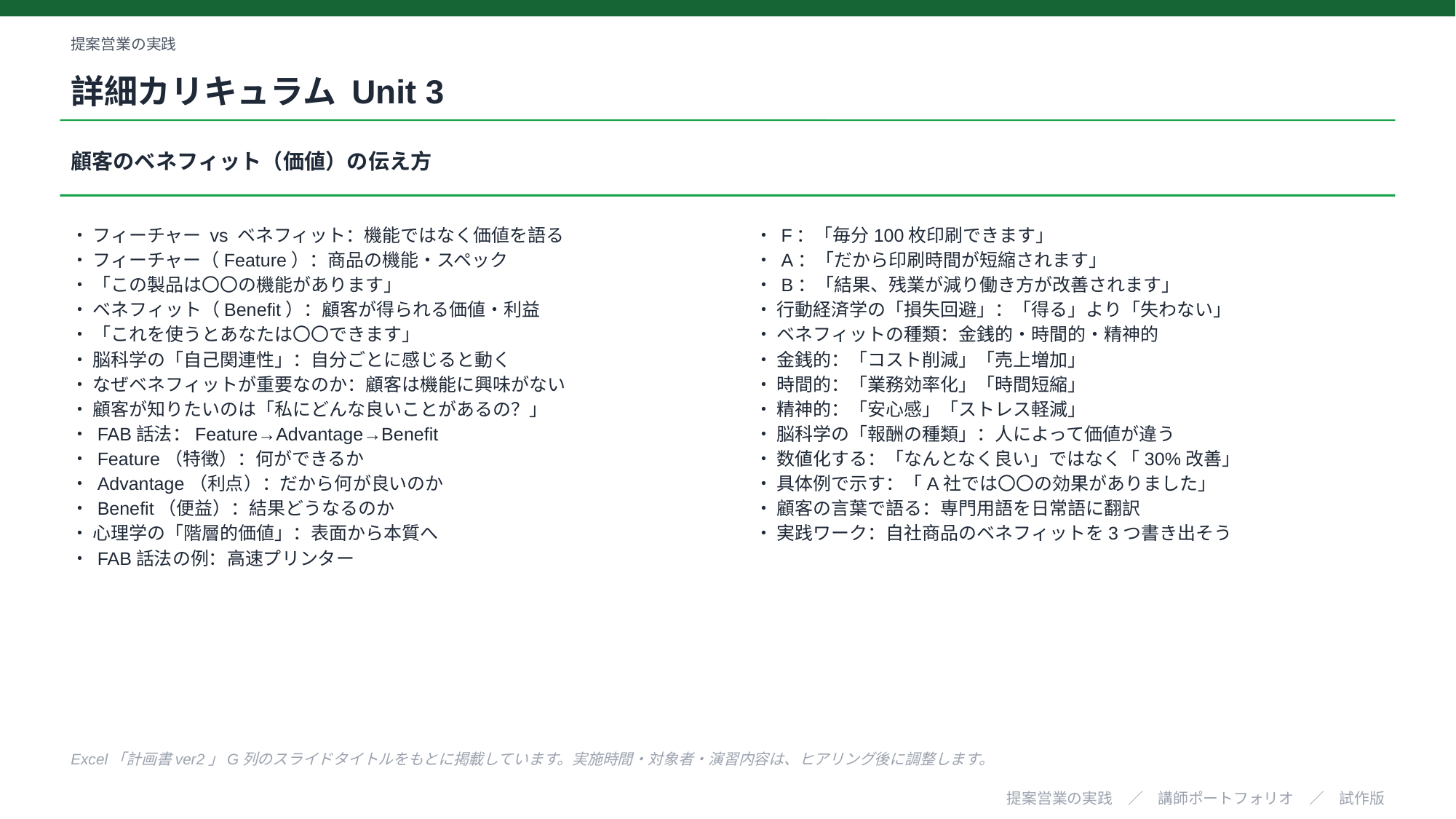

提案営業の実践
詳細カリキュラム Unit 3

顧客のベネフィット（価値）の伝え方

・ フィーチャー vs ベネフィット：機能ではなく価値を語る
・ フィーチャー（Feature）：商品の機能・スペック
・ 「この製品は〇〇の機能があります」
・ ベネフィット（Benefit）：顧客が得られる価値・利益
・ 「これを使うとあなたは〇〇できます」
・ 脳科学の「自己関連性」：自分ごとに感じると動く
・ なぜベネフィットが重要なのか：顧客は機能に興味がない
・ 顧客が知りたいのは「私にどんな良いことがあるの？」
・ FAB話法：Feature→Advantage→Benefit
・ Feature（特徴）：何ができるか
・ Advantage（利点）：だから何が良いのか
・ Benefit（便益）：結果どうなるのか
・ 心理学の「階層的価値」：表面から本質へ
・ FAB話法の例：高速プリンター
・ F：「毎分100枚印刷できます」
・ A：「だから印刷時間が短縮されます」
・ B：「結果、残業が減り働き方が改善されます」
・ 行動経済学の「損失回避」：「得る」より「失わない」
・ ベネフィットの種類：金銭的・時間的・精神的
・ 金銭的：「コスト削減」「売上増加」
・ 時間的：「業務効率化」「時間短縮」
・ 精神的：「安心感」「ストレス軽減」
・ 脳科学の「報酬の種類」：人によって価値が違う
・ 数値化する：「なんとなく良い」ではなく「30%改善」
・ 具体例で示す：「A社では〇〇の効果がありました」
・ 顧客の言葉で語る：専門用語を日常語に翻訳
・ 実践ワーク：自社商品のベネフィットを3つ書き出そう
Excel「計画書ver2」G列のスライドタイトルをもとに掲載しています。実施時間・対象者・演習内容は、ヒアリング後に調整します。
提案営業の実践　／　講師ポートフォリオ　／　試作版